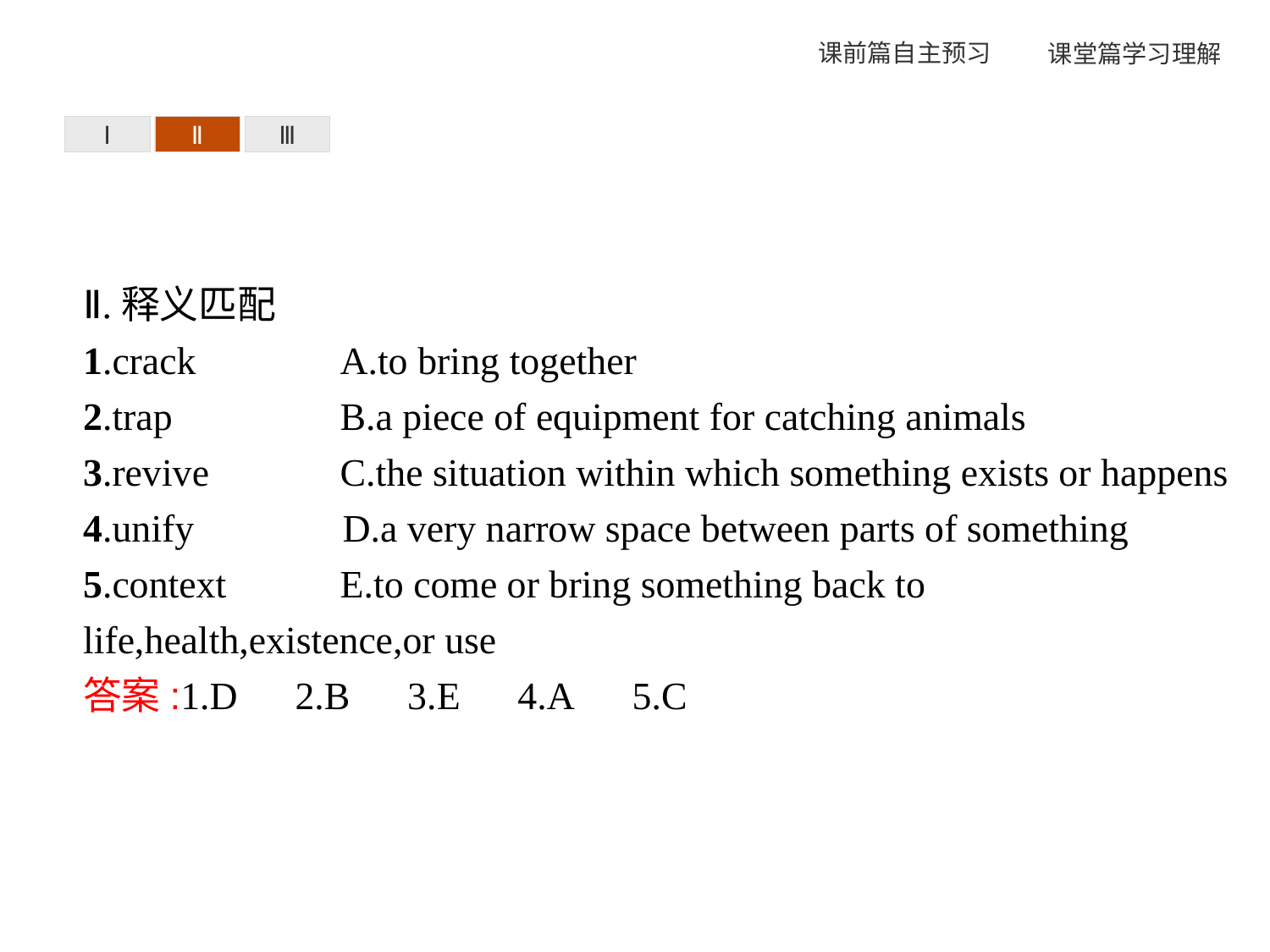

Ⅰ
Ⅱ
Ⅲ
Ⅱ.释义匹配
1.crack　	A.to bring together
2.trap		B.a piece of equipment for catching animals
3.revive		C.the situation within which something exists or happens
4.unify	            D.a very narrow space between parts of something
5.context	E.to come or bring something back to life,health,existence,or use
答案:1.D　2.B　3.E　4.A　5.C